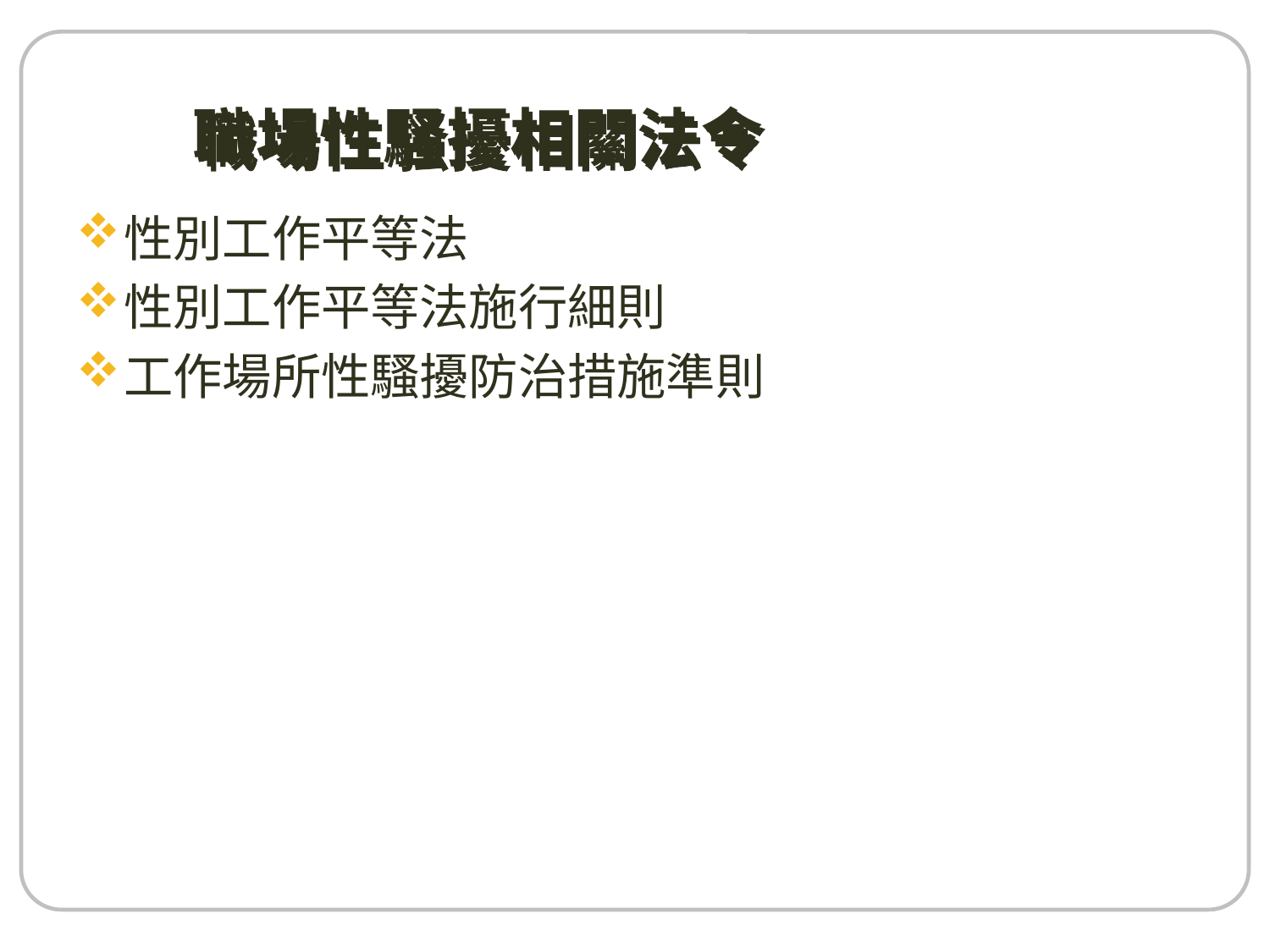

# 職場性騷擾相關法令
性別工作平等法
性別工作平等法施行細則
工作場所性騷擾防治措施準則